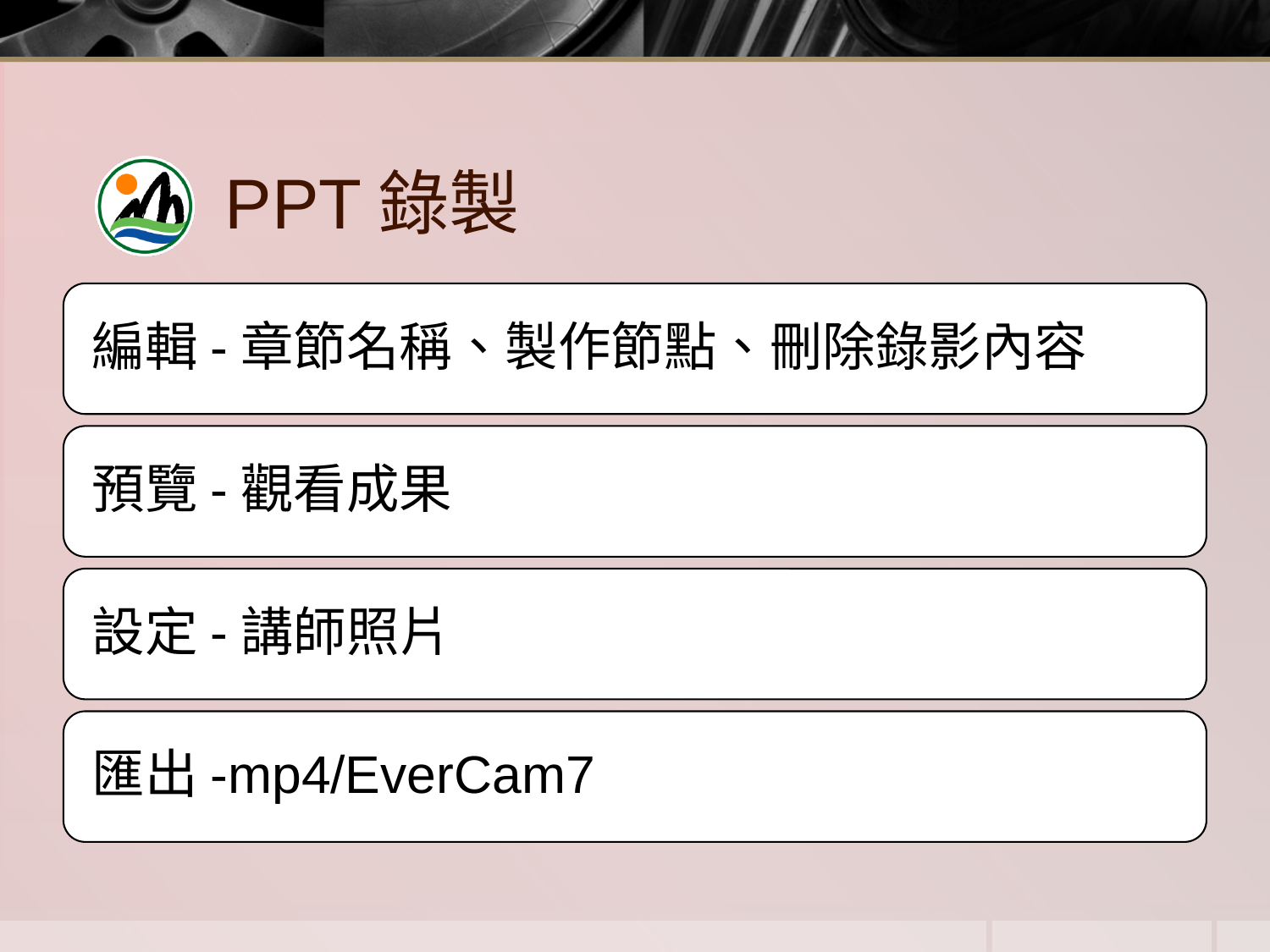

# PPT錄製
編輯-章節名稱、製作節點、刪除錄影內容
預覽-觀看成果
設定-講師照片
匯出-mp4/EverCam7